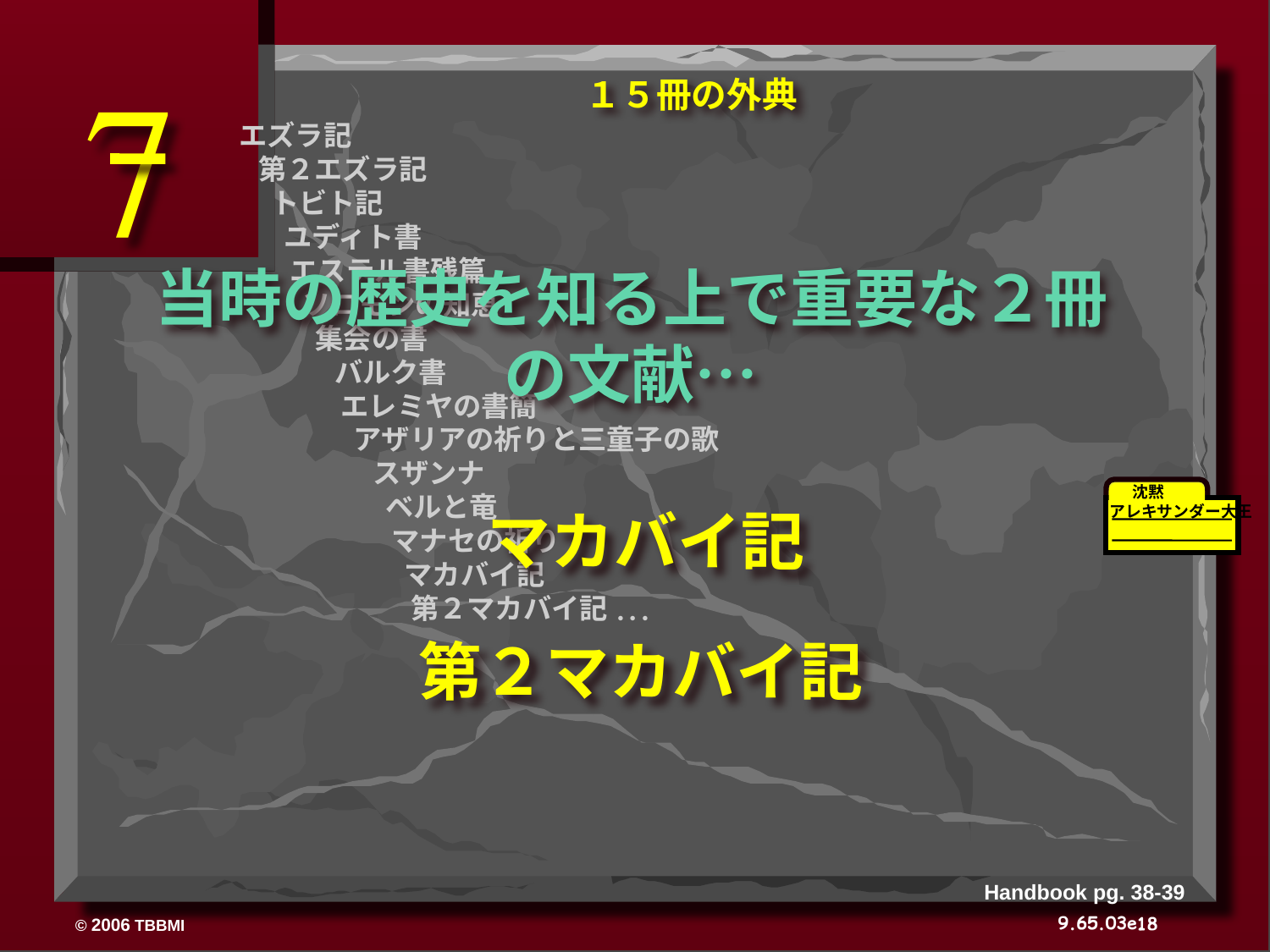

7

１５冊の外典
エズラ記
  第２エズラ記
    トビト記
      ユディト書
       エステル書残篇
         ソロモンの知恵
           集会の書
              バルク書
               エレミヤの書簡
                 アザリアの祈りと三童子の歌
                    スザンナ
                      ベルと竜
                       マナセの祈り
                         マカバイ記
                          第２マカバイ記...
当時の歴史を知る上で重要な２冊の文献…
　沈黙

 マカバイ記
アレキサンダー大王

第２マカバイ記
Handbook pg. 38-39

18